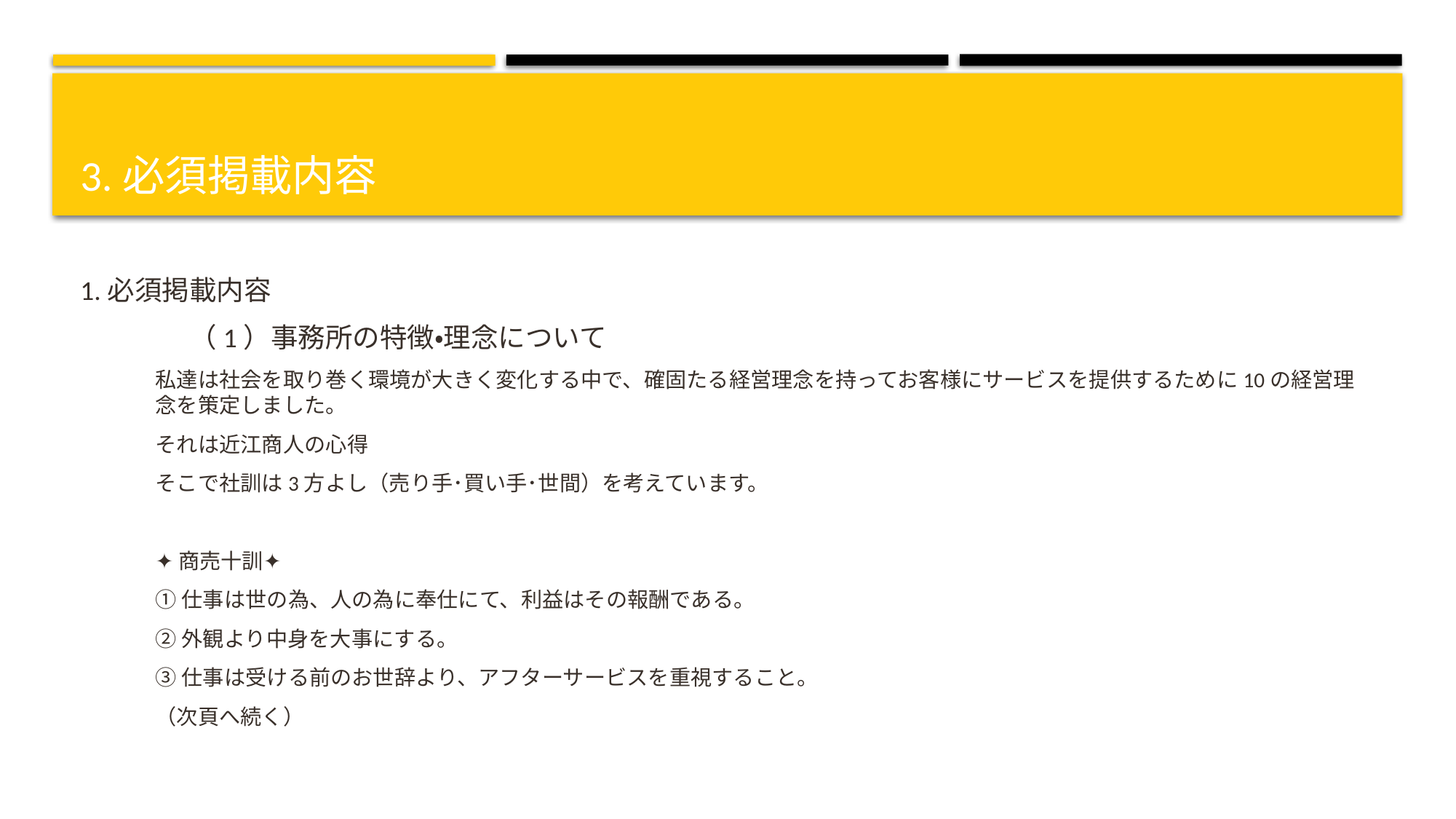

# 3.必須掲載内容
1.必須掲載内容
	（1）事務所の特徴・理念について
私達は社会を取り巻く環境が大きく変化する中で、確固たる経営理念を持ってお客様にサービスを提供するために10の経営理念を策定しました。
それは近江商人の心得
そこで社訓は3方よし（売り手･買い手･世間）を考えています。

✦商売十訓✦
①仕事は世の為、人の為に奉仕にて、利益はその報酬である。
②外観より中身を大事にする。
③仕事は受ける前のお世辞より、アフターサービスを重視すること。
（次頁へ続く）